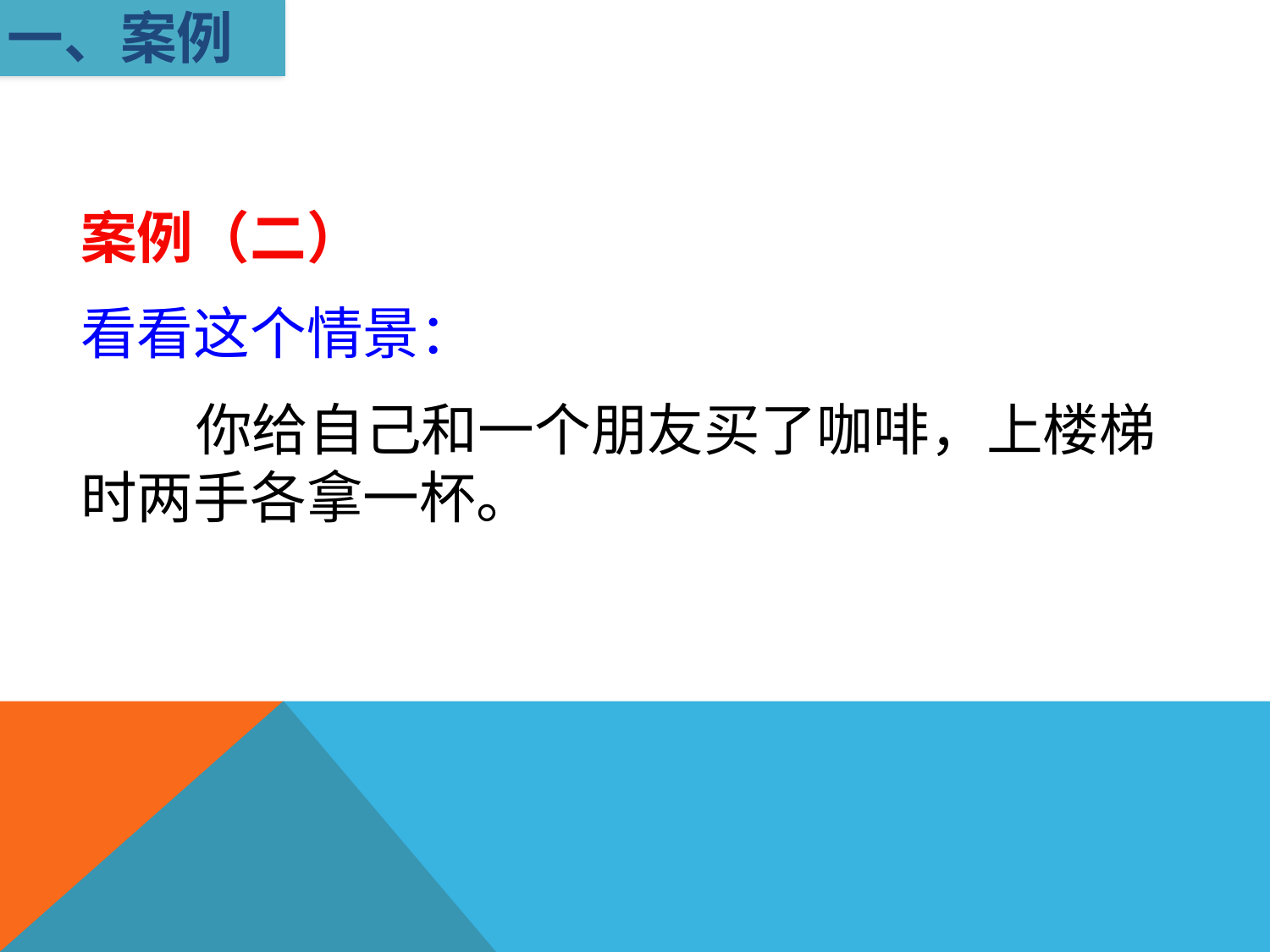

一、案例

案例（二）
看看这个情景：
        你给自己和一个朋友买了咖啡，上楼梯时两手各拿一杯。